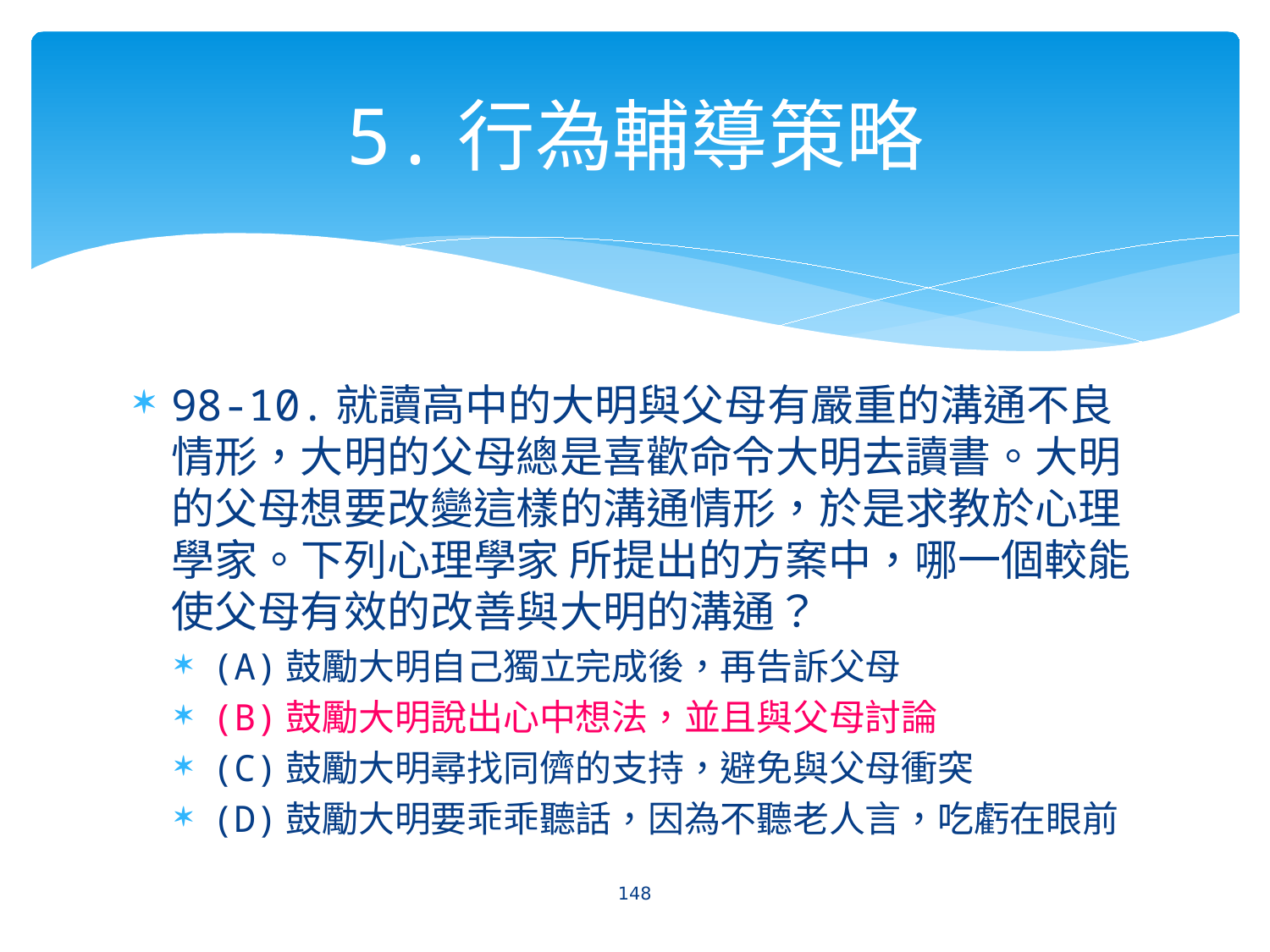

# 5.行為輔導策略
98-10.就讀高中的大明與父母有嚴重的溝通不良情形，大明的父母總是喜歡命令大明去讀書。大明的父母想要改變這樣的溝通情形，於是求教於心理學家。下列心理學家 所提出的方案中，哪一個較能使父母有效的改善與大明的溝通？
(A)鼓勵大明自己獨立完成後，再告訴父母
(B)鼓勵大明說出心中想法，並且與父母討論
(C)鼓勵大明尋找同儕的支持，避免與父母衝突
(D)鼓勵大明要乖乖聽話，因為不聽老人言，吃虧在眼前
148